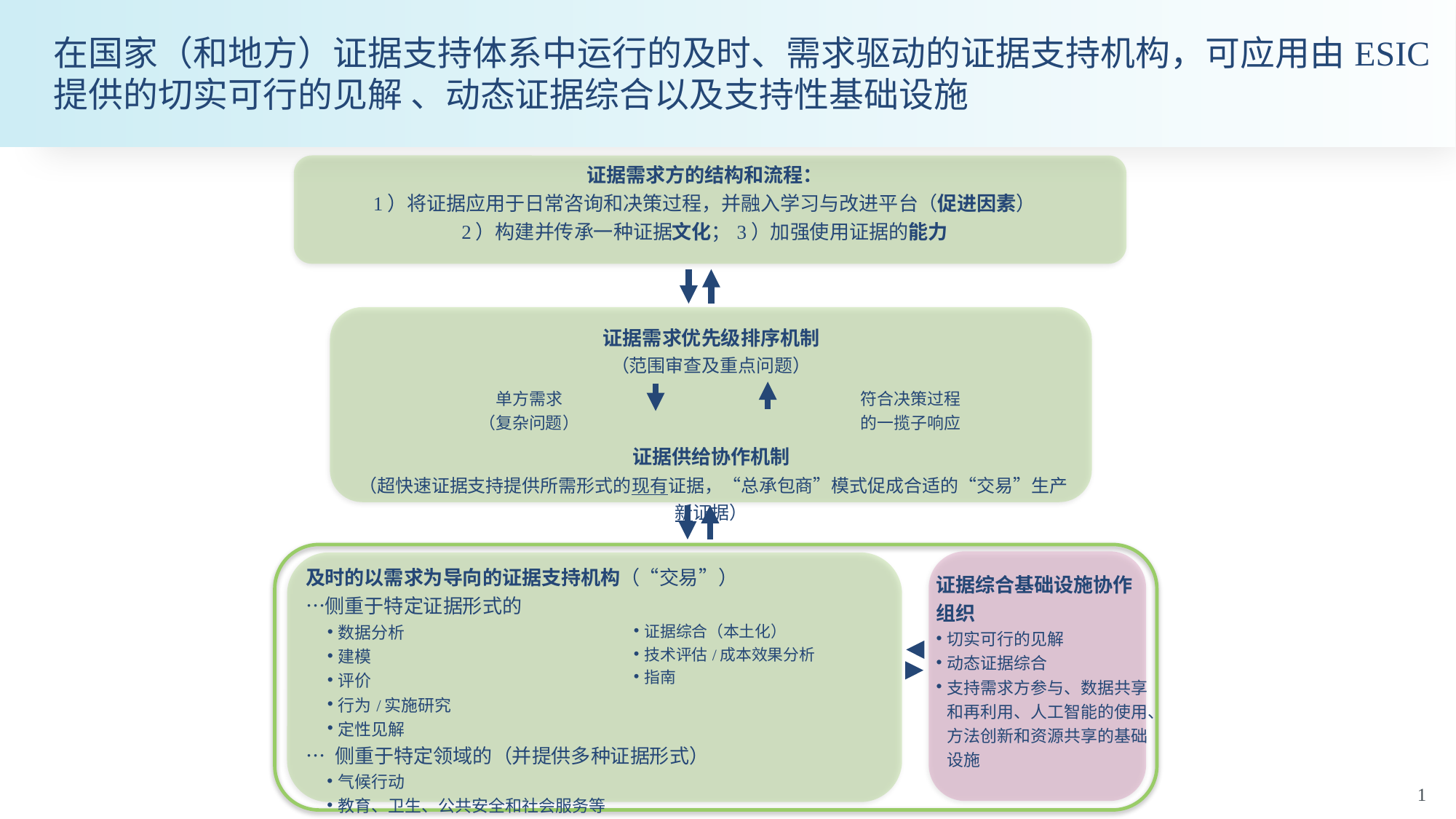

在国家（和地方）证据支持体系中运行的及时、需求驱动的证据支持机构，可应用由ESIC提供的切实可行的见解 、动态证据综合以及支持性基础设施

| 证据需求方的结构和流程： 1）将证据应用于日常咨询和决策过程，并融入学习与改进平台（促进因素） 2）构建并传承一种证据文化；3）加强使用证据的能力 |
| --- |

| 证据需求优先级排序机制 （范围审查及重点问题） |  |
| --- | --- |
| 单方需求 （复杂问题） | 符合决策过程 的一揽子响应 |
| 证据供给协作机制 （超快速证据支持提供所需形式的现有证据，“总承包商”模式促成合适的“交易”生产新证据） |  |

| 及时的以需求为导向的证据支持机构（“交易”） …侧重于特定证据形式的 |  |
| --- | --- |
| 数据分析 建模 评价 行为/实施研究 定性见解 | 证据综合（本土化） 技术评估/成本效果分析 指南 |
| … 侧重于特定领域的（并提供多种证据形式） 气候行动 教育、卫生、公共安全和社会服务等 国际发展 |  |
| 证据综合基础设施协作 组织 切实可行的见解 动态证据综合 支持需求方参与、数据共享和再利用、人工智能的使用、方法创新和资源共享的基础设施 |
| --- |
1